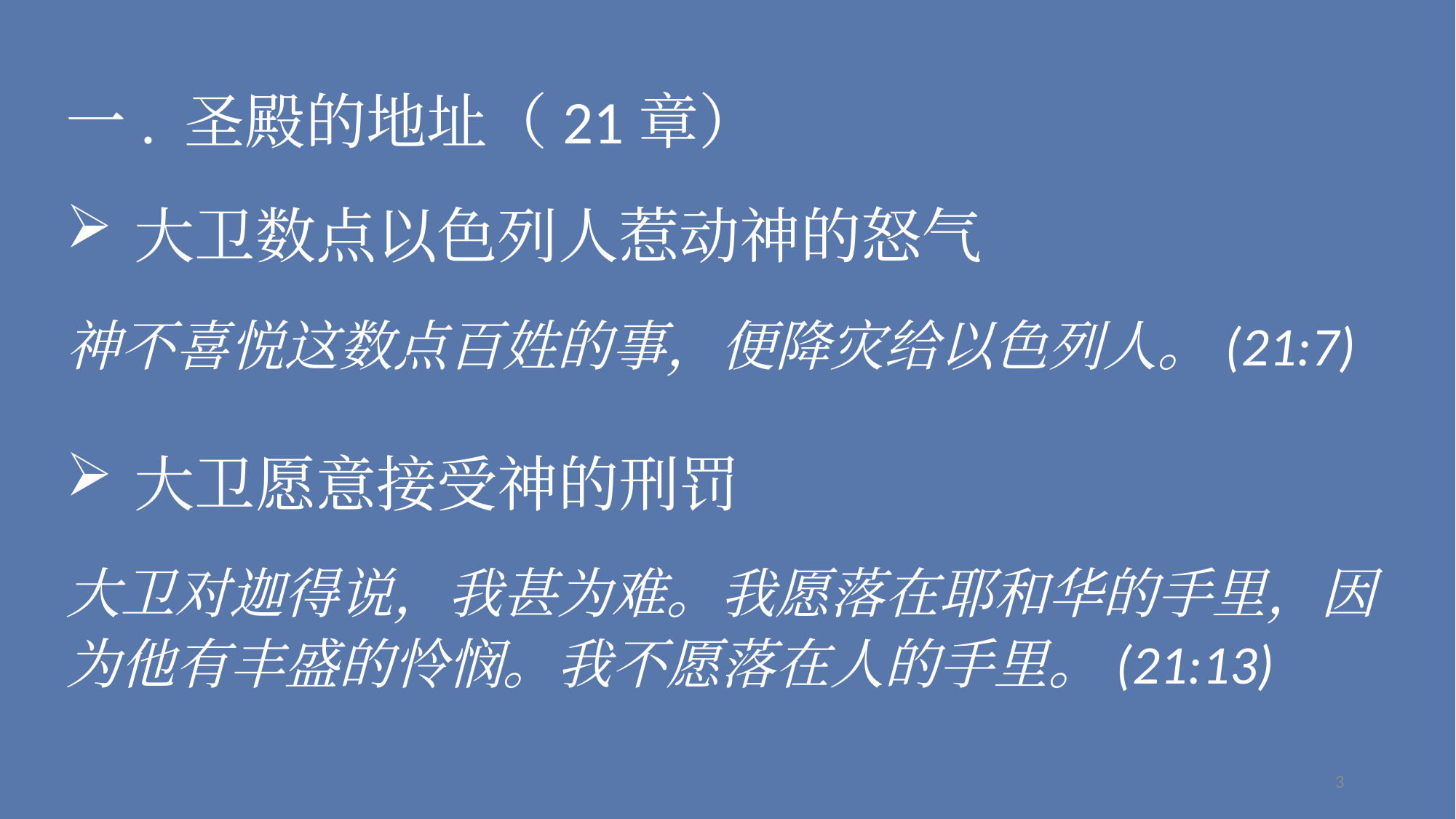

一. 圣殿的地址（21章）
大卫数点以色列人惹动神的怒气
神不喜悦这数点百姓的事，便降灾给以色列人。(21:7)
大卫愿意接受神的刑罚
大卫对迦得说，我甚为难。我愿落在耶和华的手里，因为他有丰盛的怜悯。我不愿落在人的手里。(21:13)
3